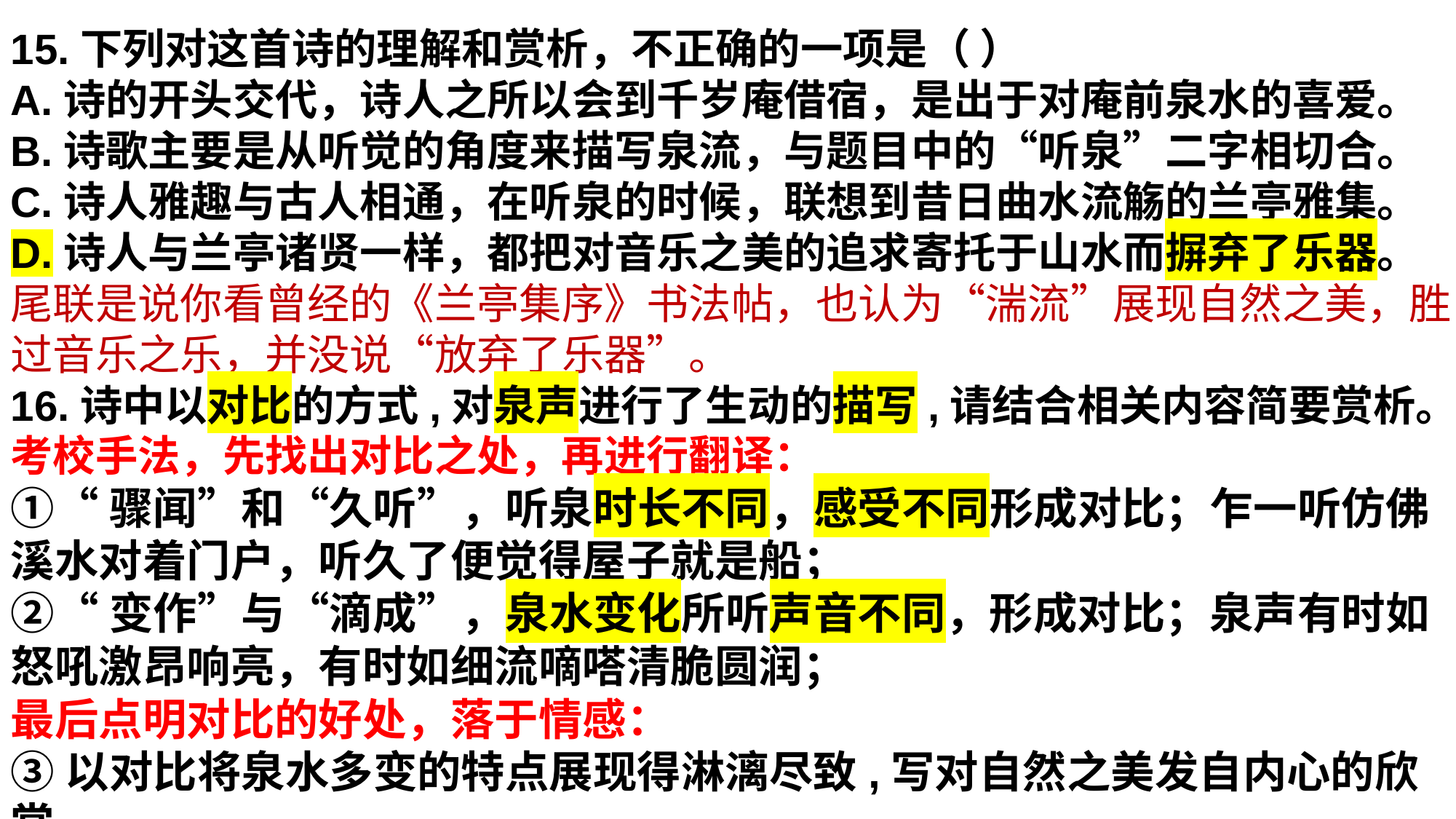

15.下列对这首诗的理解和赏析，不正确的一项是（ ）
A.诗的开头交代，诗人之所以会到千岁庵借宿，是出于对庵前泉水的喜爱。
B.诗歌主要是从听觉的角度来描写泉流，与题目中的“听泉”二字相切合。
C.诗人雅趣与古人相通，在听泉的时候，联想到昔日曲水流觞的兰亭雅集。
D.诗人与兰亭诸贤一样，都把对音乐之美的追求寄托于山水而摒弃了乐器。
尾联是说你看曾经的《兰亭集序》书法帖，也认为“湍流”展现自然之美，胜过音乐之乐，并没说“放弃了乐器”。
16.诗中以对比的方式,对泉声进行了生动的描写,请结合相关内容简要赏析。
考校手法，先找出对比之处，再进行翻译：
①“骤闻”和“久听”，听泉时长不同，感受不同形成对比；乍一听仿佛溪水对着门户，听久了便觉得屋子就是船；
②“变作”与“滴成”，泉水变化所听声音不同，形成对比；泉声有时如怒吼激昂响亮，有时如细流嘀嗒清脆圆润；
最后点明对比的好处，落于情感：
③以对比将泉水多变的特点展现得淋漓尽致,写对自然之美发自内心的欣赏